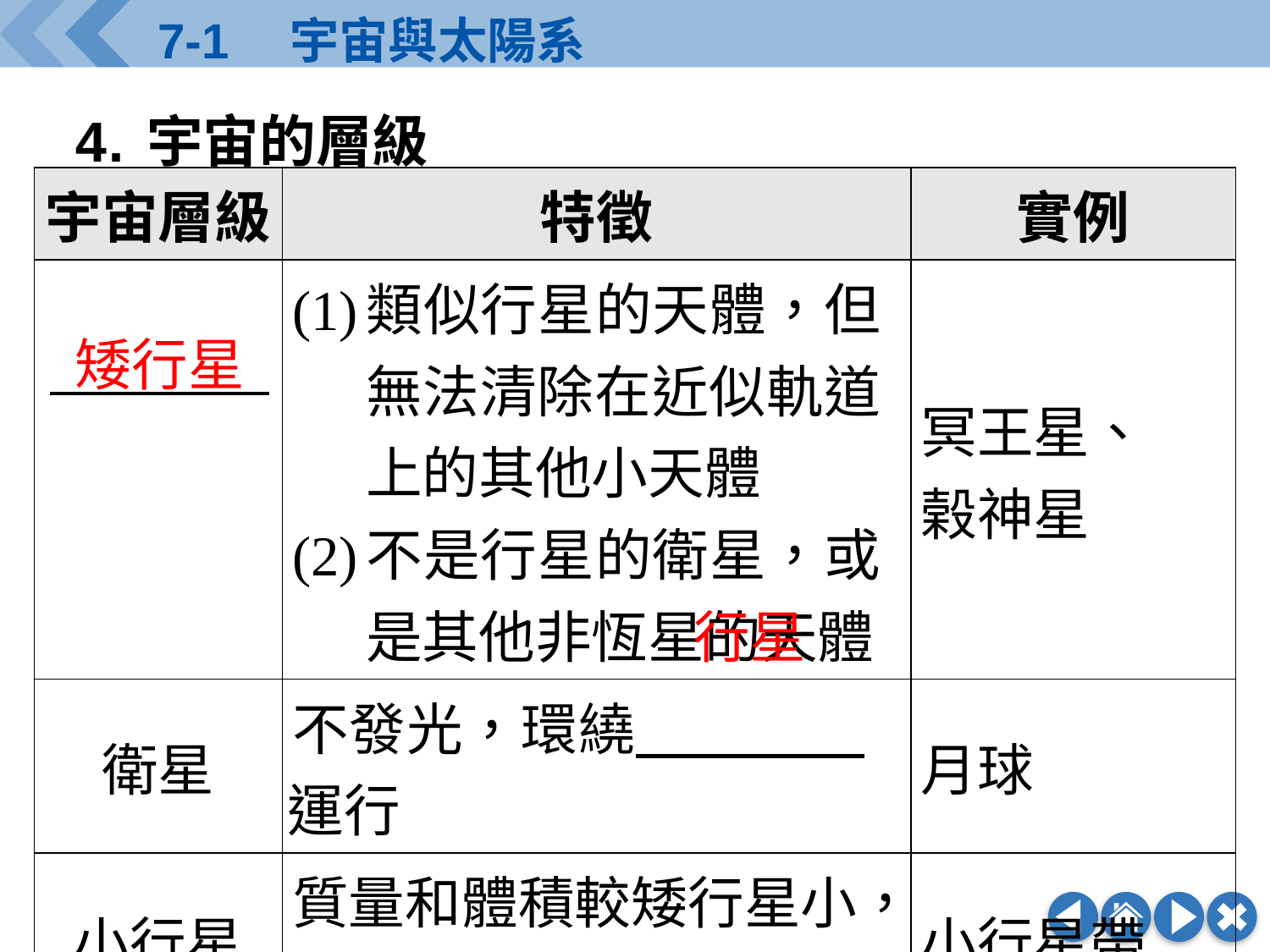

宇宙的層級
| 宇宙層級 | 特徵 | 實例 |
| --- | --- | --- |
|  | (1) 類似行星的天體，但無法清除在近似軌道上的其他小天體 (2) 不是行星的衛星，或是其他非恆星的天體 | 冥王星、 榖神星 |
| 衛星 | 不發光，環繞　　　　.運行 | 月球 |
| 小行星 | 質量和體積較矮行星小，且呈不規則狀的天體 | 小行星帶 |
矮行星
行星